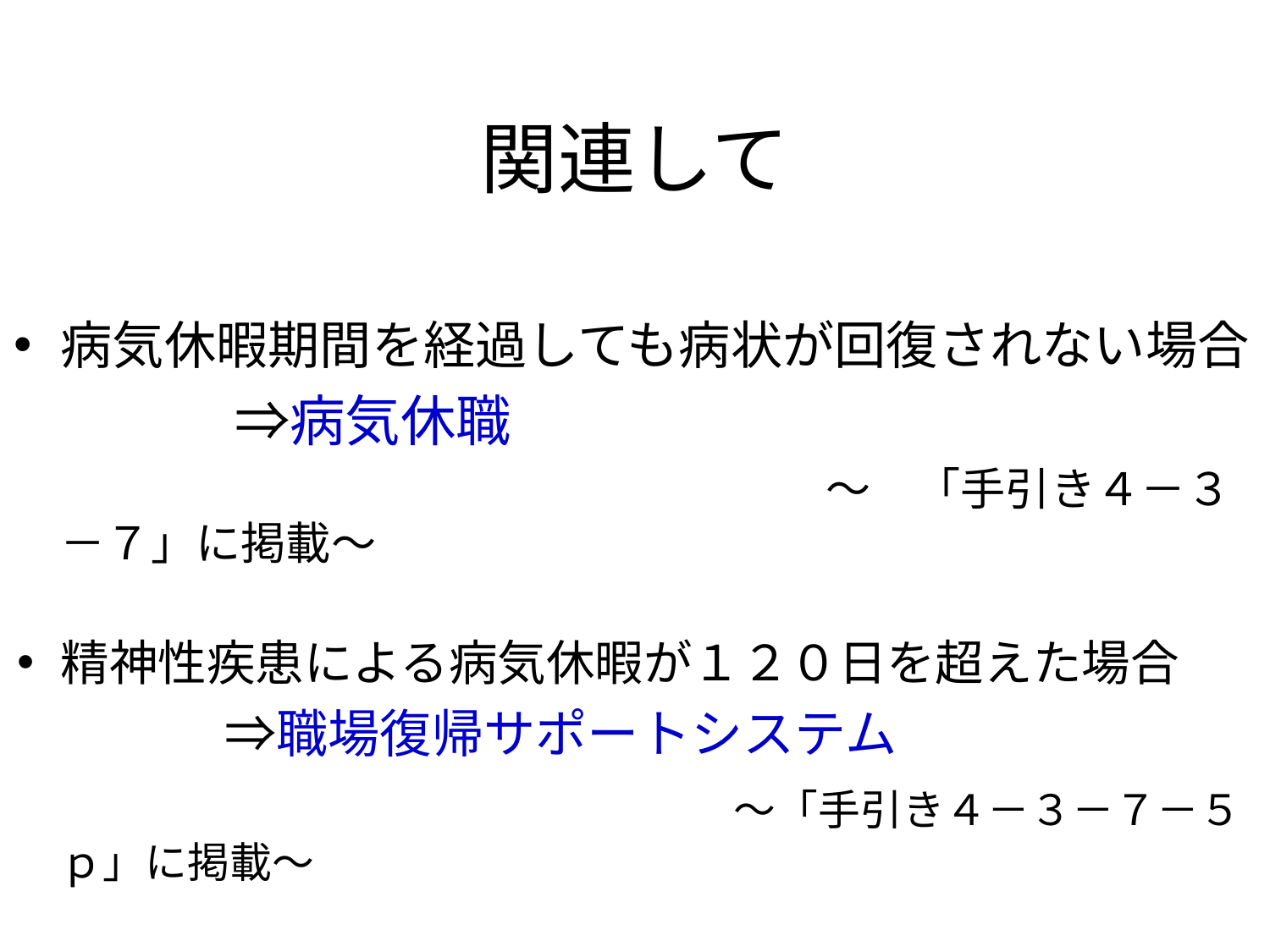

# 関連して
病気休暇期間を経過しても病状が回復されない場合
　　　　⇒病気休職
　　　　　　　　　　　　　　　　　　～　「手引き４－３－７」に掲載～

精神性疾患による病気休暇が１２０日を超えた場合
　　　　⇒職場復帰サポートシステム
　　　　　　　　　　　　　　～「手引き４－３－７－５ｐ」に掲載～